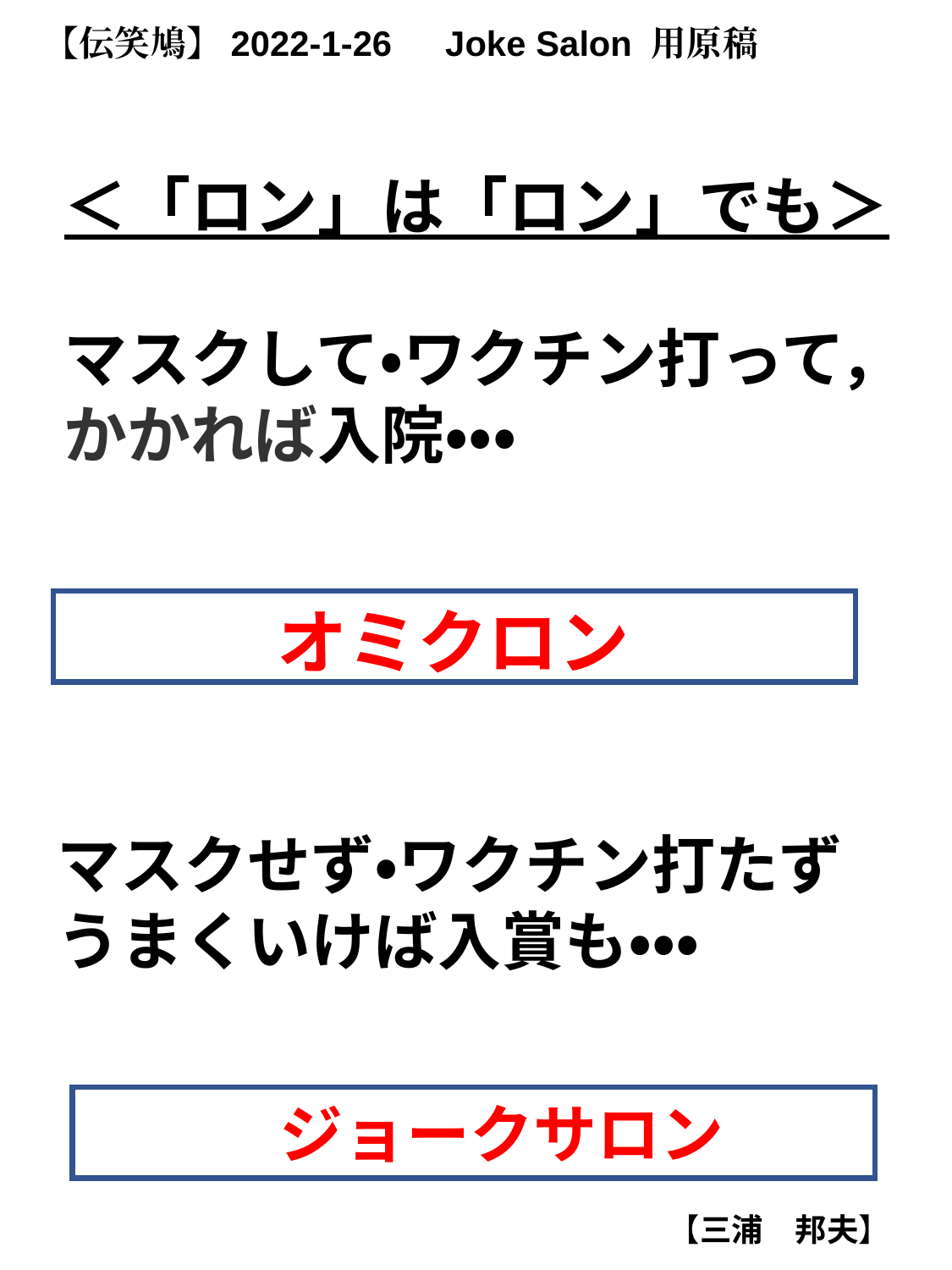

【伝笑鳩】2022-1-26　Joke Salon 用原稿

　＜「ロン」は「ロン」でも＞

　マスクして・ワクチン打って，
　かかれば入院・・・

　　　オミクロン
マスクせず・ワクチン打たず
うまくいけば入賞も・・・

　　　ジョークサロン
【三浦　邦夫】